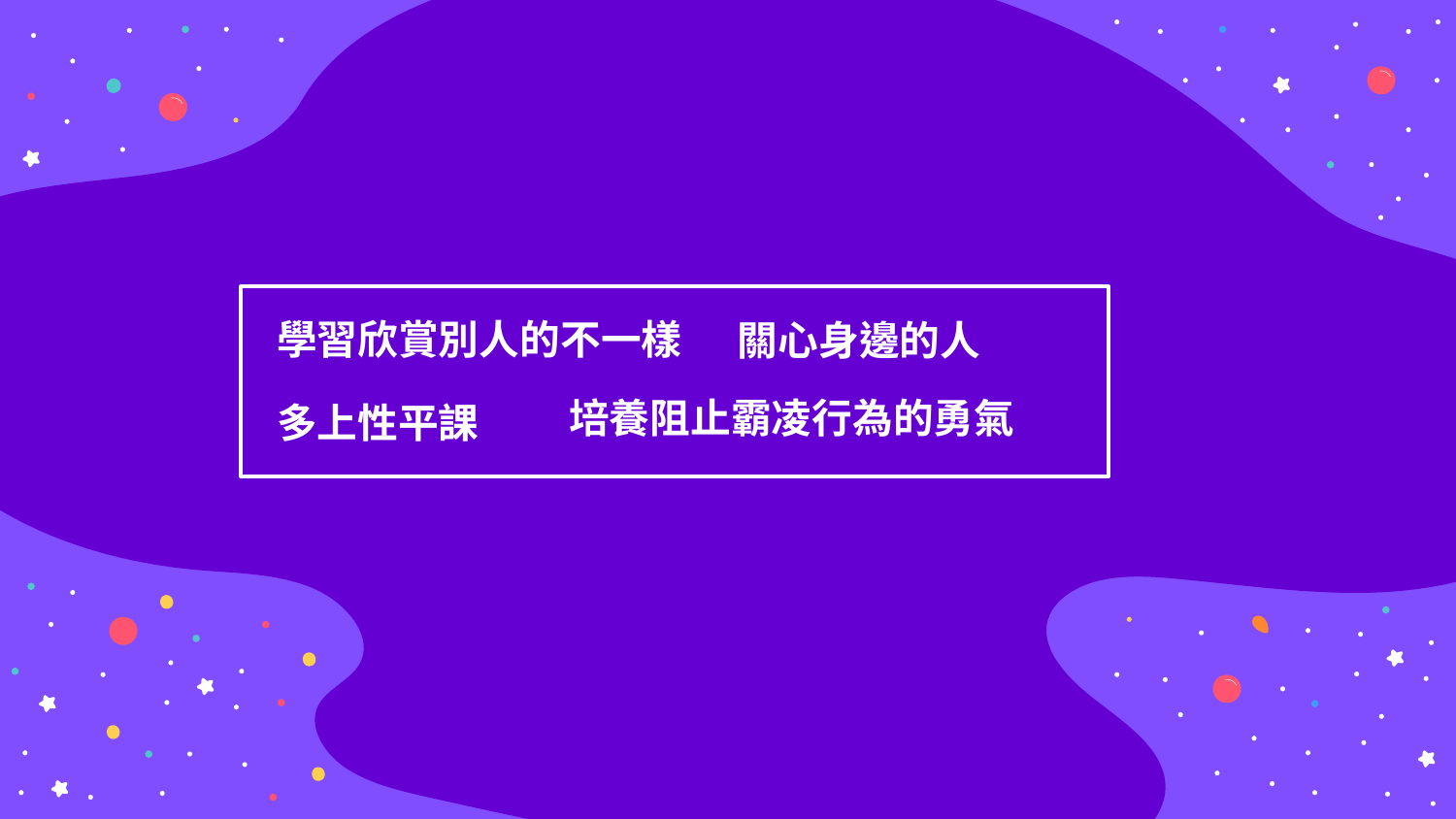

學習欣賞別人的不一樣
關心身邊的人
多上性平課
培養阻止霸凌行為的勇氣